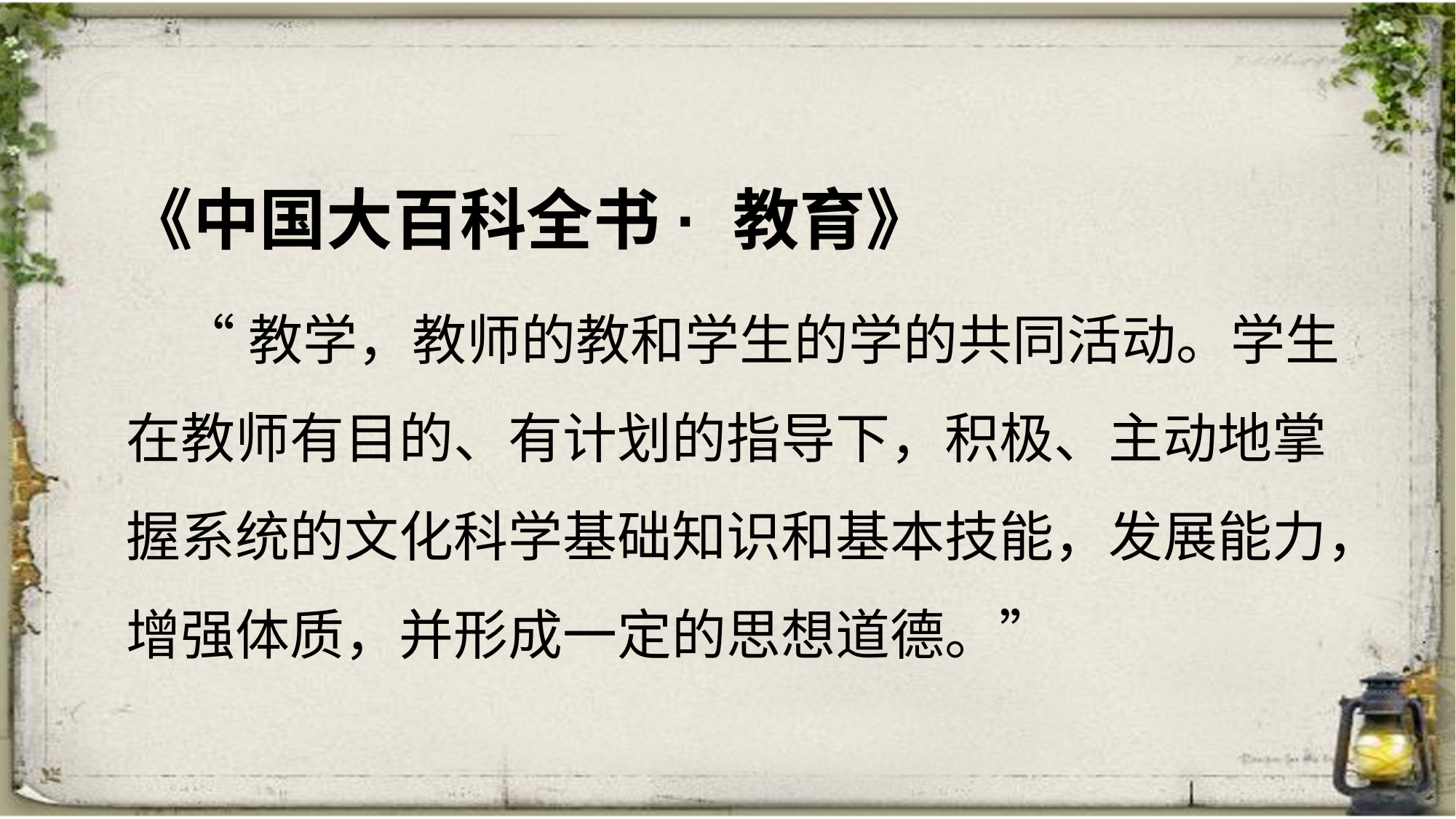

《中国大百科全书· 教育》
“教学，教师的教和学生的学的共同活动。学生在教师有目的、有计划的指导下，积极、主动地掌握系统的文化科学基础知识和基本技能，发展能力，增强体质，并形成一定的思想道德。”